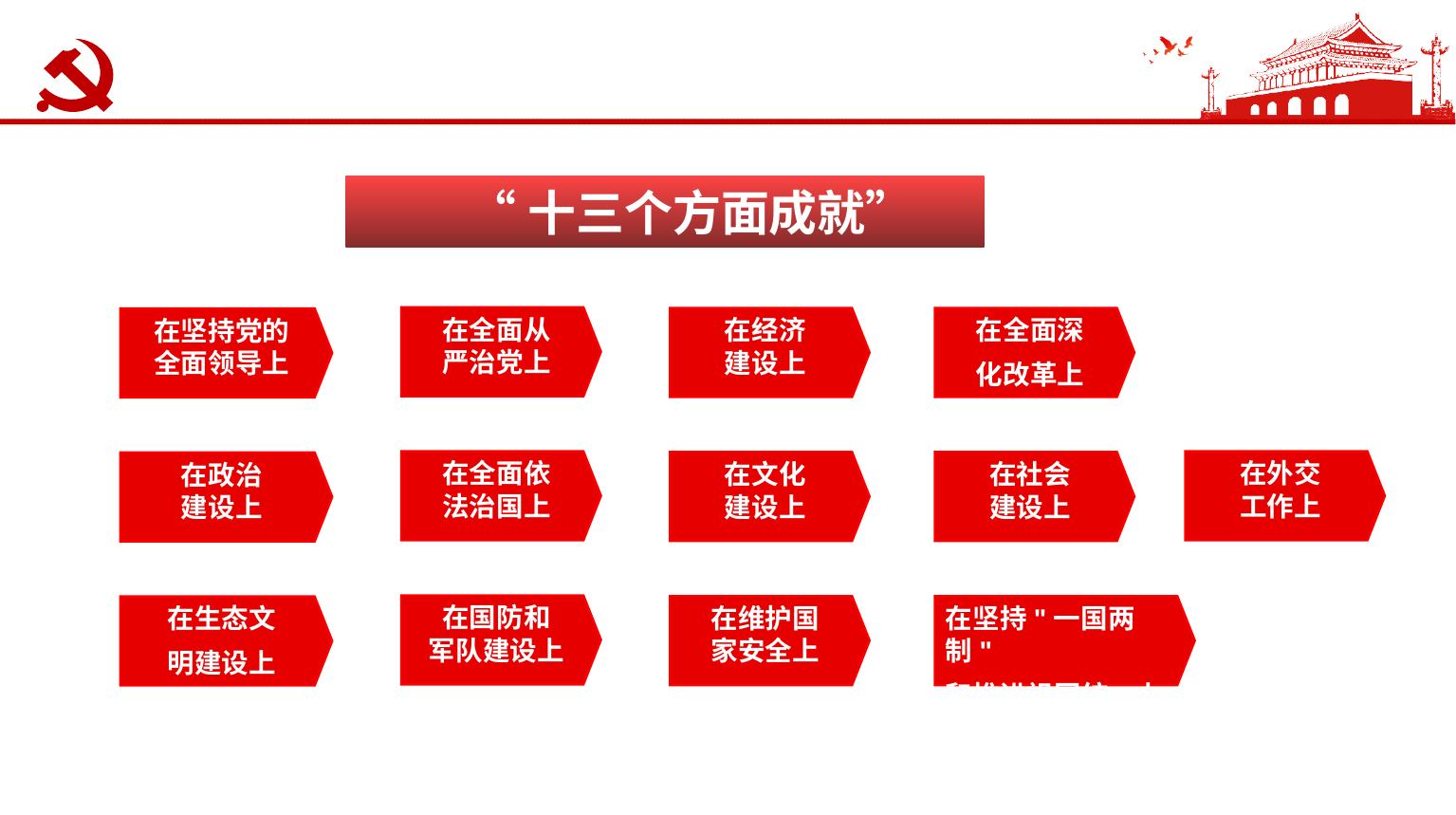

“十三个方面成就”
在全面从
严治党上
在经济
建设上

在全面深
化改革上
在坚持党的
全面领导上
在全面依
法治国上

在文化
建设上
在社会
建设上

在政治
建设上

在外交
工作上

在国防和
军队建设上

在维护国
家安全上

在坚持"一国两制"
和推进祖国统一上
在生态文
明建设上